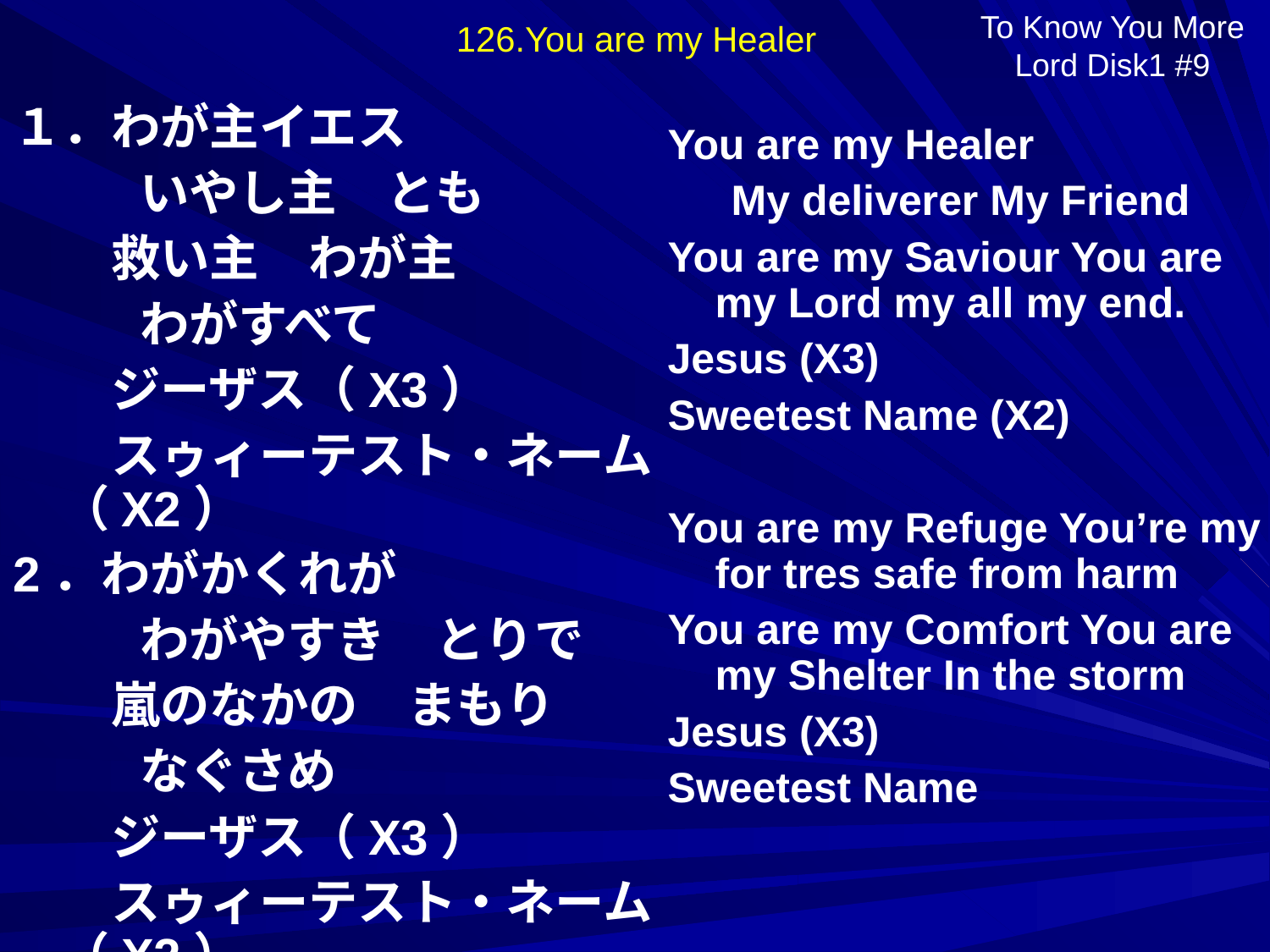

126.You are my Healer
To Know You More Lord Disk1 #9
１．わが主イエス
いやし主　とも
　　救い主　わが主
わがすべて
　　ジーザス（X3）
　　スゥィーテスト・ネーム（X2）
2．わがかくれが
わがやすき　とりで
　　嵐のなかの　まもり
なぐさめ
　　ジーザス（X3）
　　スゥィーテスト・ネーム（X2）

You are my Healer
My deliverer My Friend
You are my Saviour You are my Lord my all my end.
Jesus (X3)
Sweetest Name (X2)

You are my Refuge You’re my for tres safe from harm
You are my Comfort You are my Shelter In the storm
Jesus (X3)
Sweetest Name